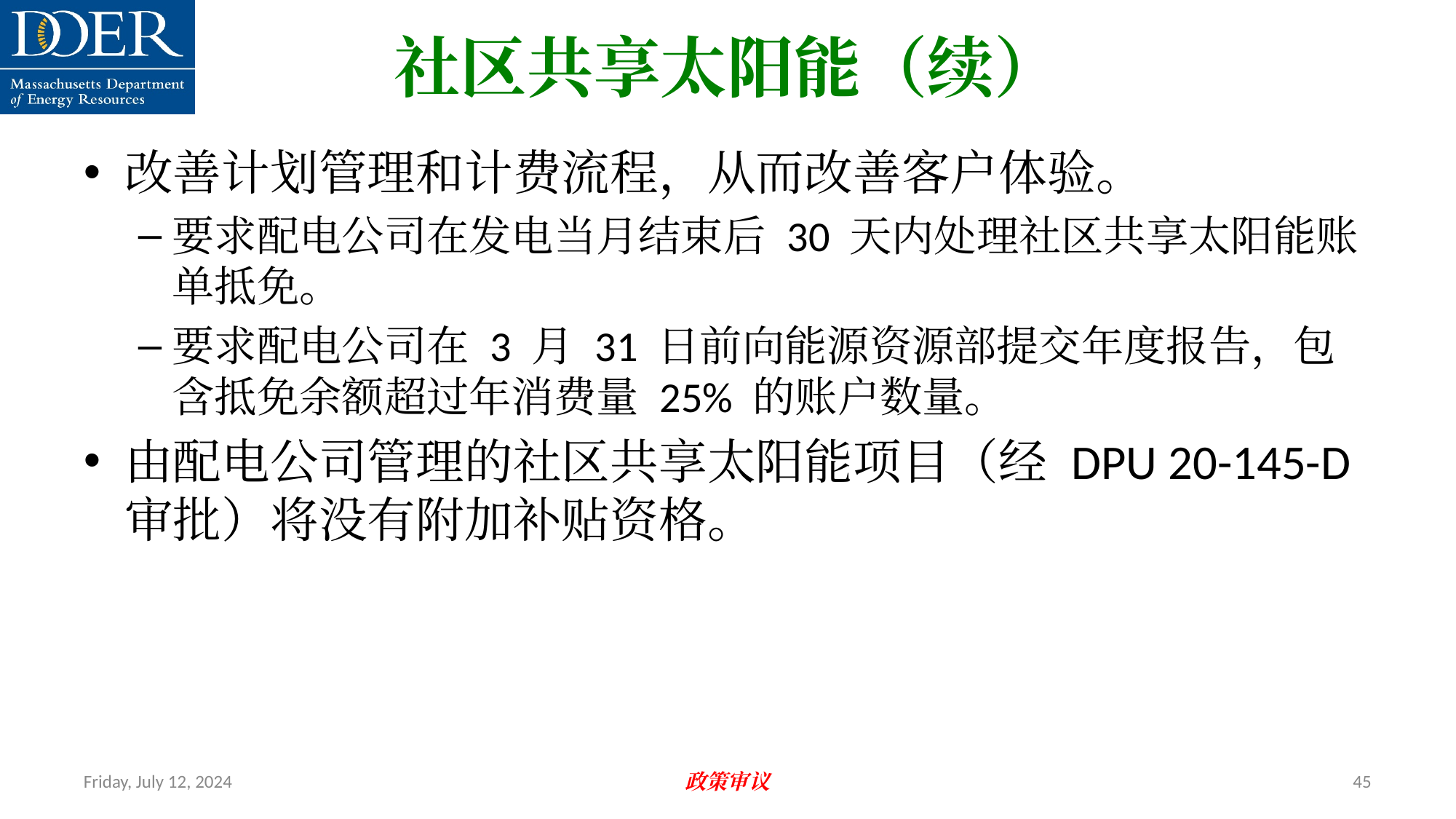

社区共享太阳能（续）
改善计划管理和计费流程，从而改善客户体验。
要求配电公司在发电当月结束后 30 天内处理社区共享太阳能账单抵免。
要求配电公司在 3 月 31 日前向能源资源部提交年度报告，包含抵免余额超过年消费量 25% 的账户数量。
由配电公司管理的社区共享太阳能项目（经 DPU 20-145-D 审批）将没有附加补贴资格。
Friday, July 12, 2024
政策审议
45